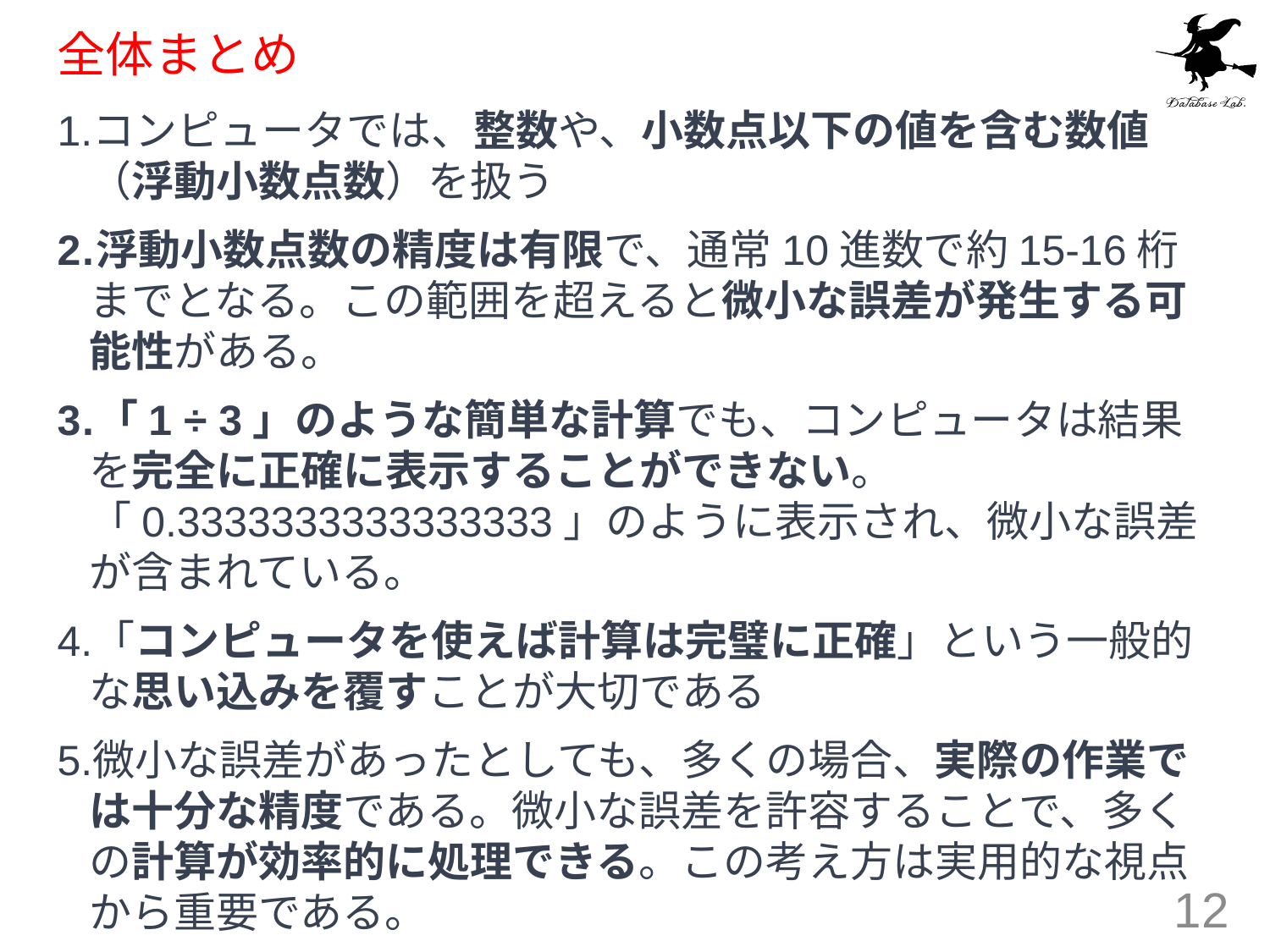

# 全体まとめ
コンピュータでは、整数や、小数点以下の値を含む数値（浮動小数点数）を扱う
浮動小数点数の精度は有限で、通常10進数で約15-16桁までとなる。この範囲を超えると微小な誤差が発生する可能性がある。
「1 ÷ 3」のような簡単な計算でも、コンピュータは結果を完全に正確に表示することができない。「0.3333333333333333」のように表示され、微小な誤差が含まれている。
「コンピュータを使えば計算は完璧に正確」という一般的な思い込みを覆すことが大切である
微小な誤差があったとしても、多くの場合、実際の作業では十分な精度である。微小な誤差を許容することで、多くの計算が効率的に処理できる。この考え方は実用的な視点から重要である。

12